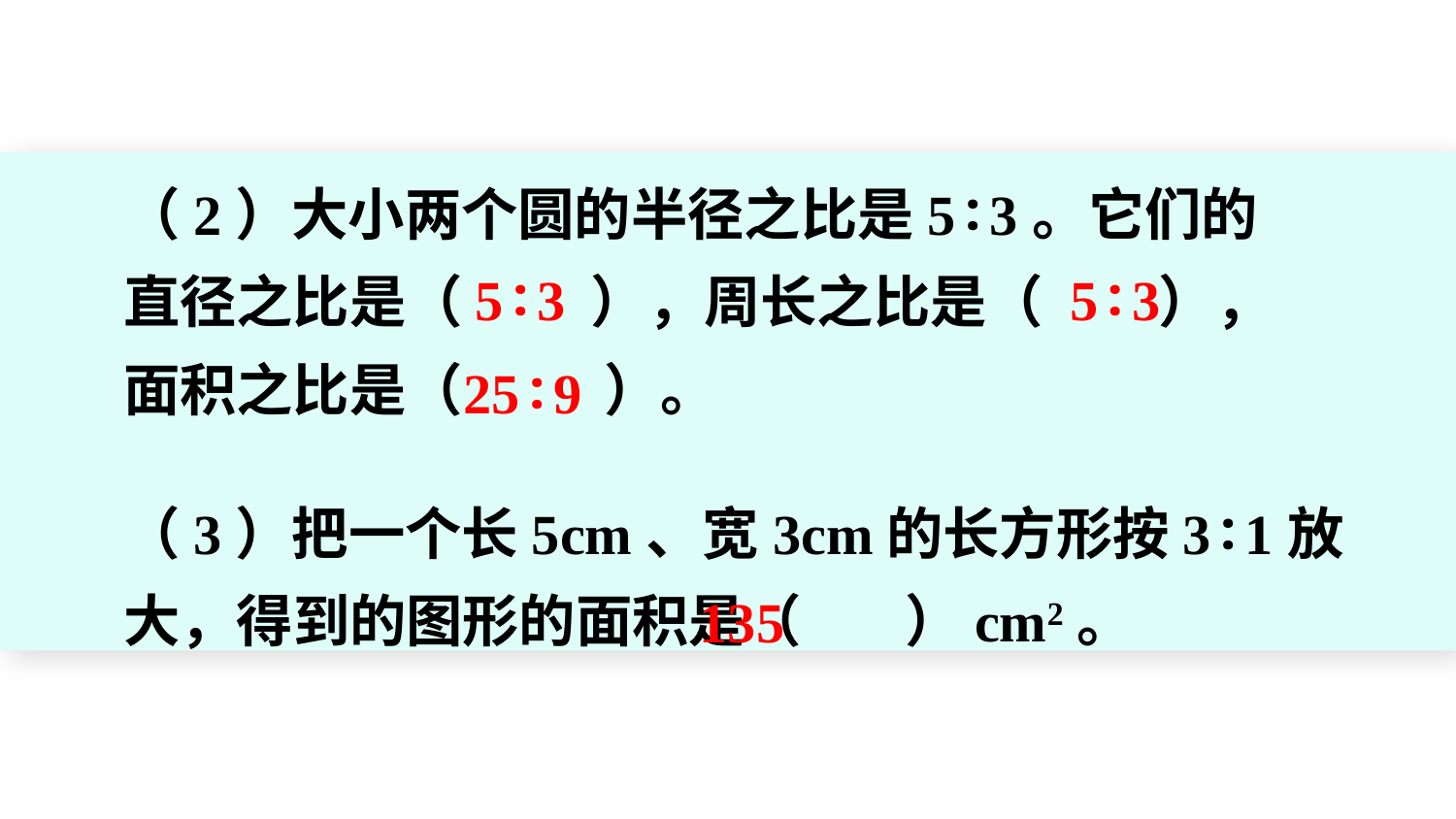

（2）大小两个圆的半径之比是5∶3。它们的直径之比是（          ），周长之比是（         ），面积之比是（           ）。
5∶3
5∶3
25∶9
（3）把一个长5cm、宽3cm的长方形按3∶1放大，得到的图形的面积是（        ）cm2。
135